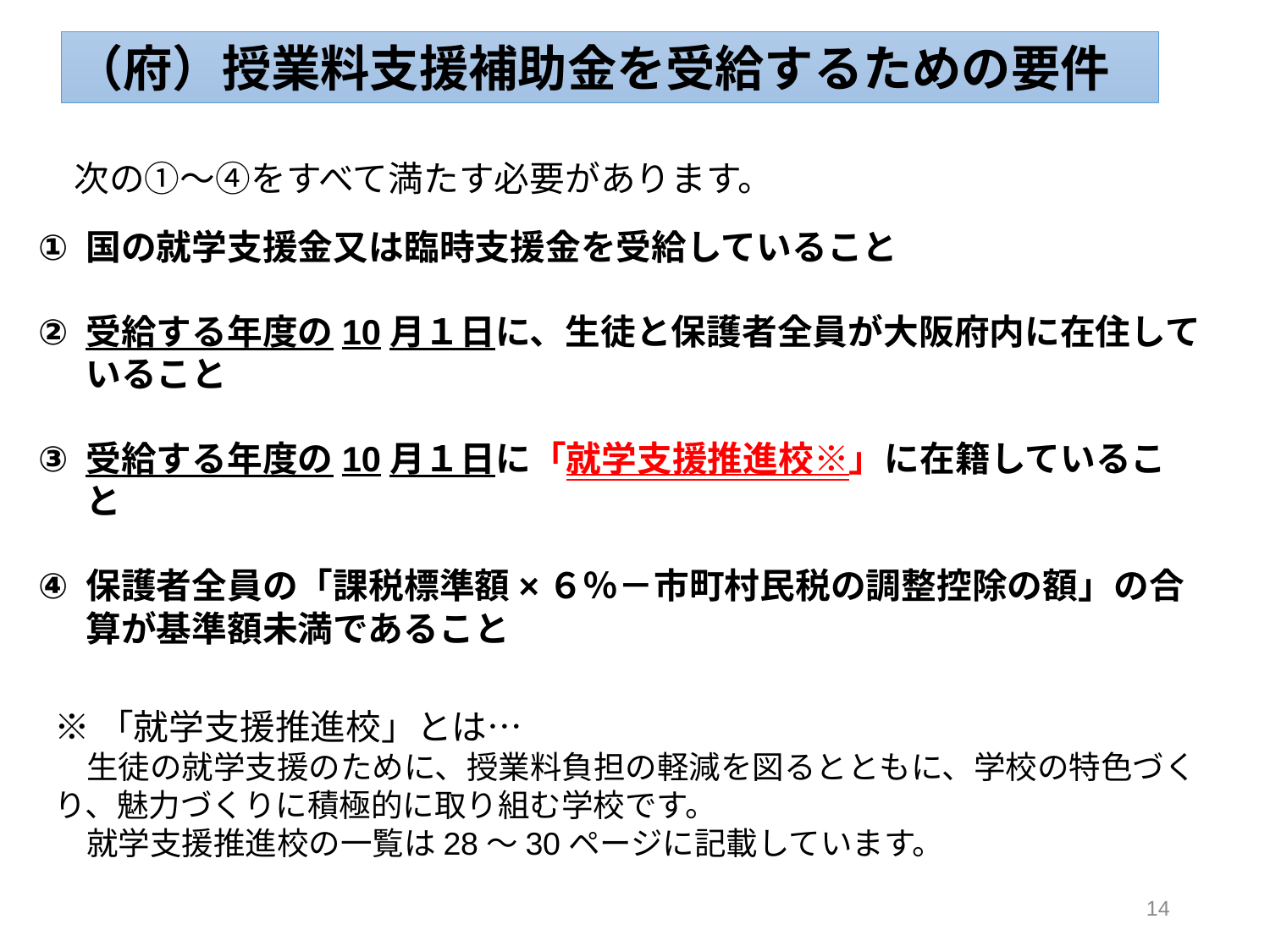

（府）授業料支援補助金を受給するための要件
次の①～④をすべて満たす必要があります。
国の就学支援金又は臨時支援金を受給していること

受給する年度の10月１日に、生徒と保護者全員が大阪府内に在住していること

受給する年度の10月１日に「就学支援推進校※」に在籍していること

保護者全員の「課税標準額×６％－市町村民税の調整控除の額」の合算が基準額未満であること

※「就学支援推進校」とは…
　生徒の就学支援のために、授業料負担の軽減を図るとともに、学校の特色づくり、魅力づくりに積極的に取り組む学校です。
　就学支援推進校の一覧は28～30ページに記載しています。
14